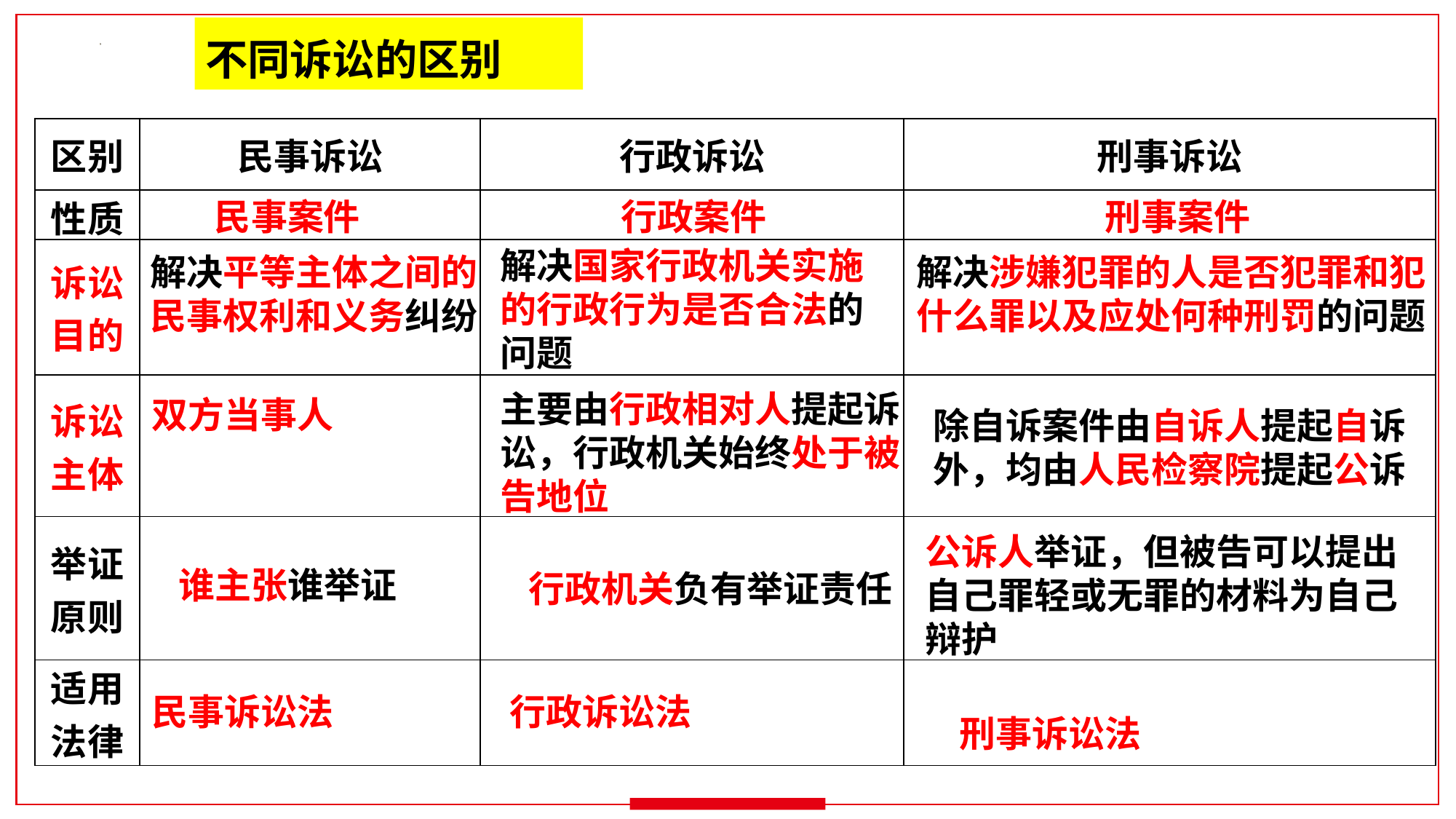

不同诉讼的区别
| 区别 | 民事诉讼 | 行政诉讼 | 刑事诉讼 |
| --- | --- | --- | --- |
| 性质 |  |  |  |
| 诉讼目的 |  |  |  |
| 诉讼主体 |  |  |  |
| 举证原则 |  |  |  |
| 适用法律 |  |  |  |
民事案件
行政案件
刑事案件
解决国家行政机关实施的行政行为是否合法的问题
解决平等主体之间的民事权利和义务纠纷
解决涉嫌犯罪的人是否犯罪和犯什么罪以及应处何种刑罚的问题
主要由行政相对人提起诉讼，行政机关始终处于被告地位
双方当事人
除自诉案件由自诉人提起自诉外，均由人民检察院提起公诉
公诉人举证，但被告可以提出自己罪轻或无罪的材料为自己辩护
谁主张谁举证
行政机关负有举证责任
民事诉讼法
行政诉讼法
刑事诉讼法